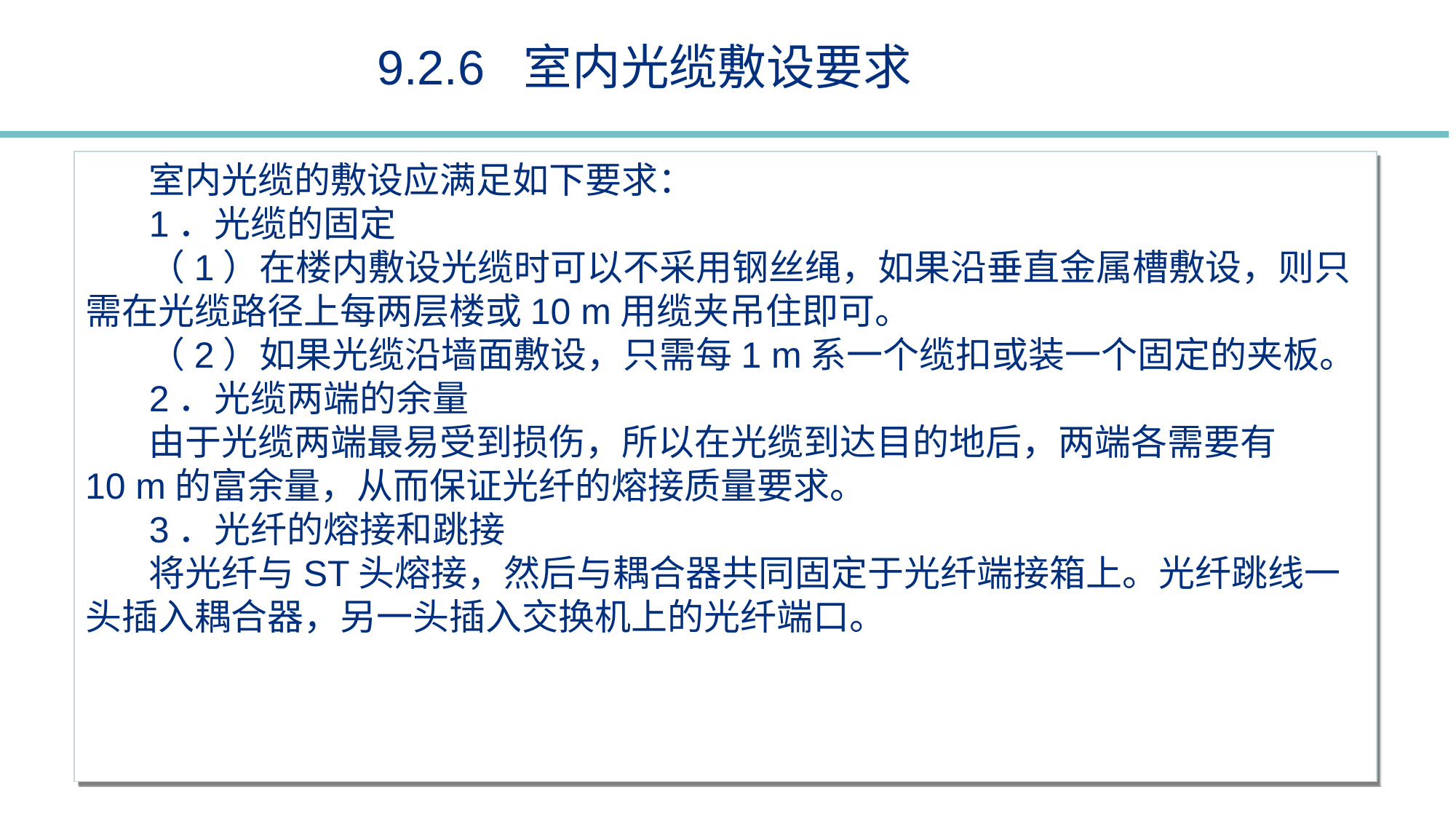

9.2.6  室内光缆敷设要求
室内光缆的敷设应满足如下要求：
1．光缆的固定
（1）在楼内敷设光缆时可以不采用钢丝绳，如果沿垂直金属槽敷设，则只需在光缆路径上每两层楼或10 m用缆夹吊住即可。
（2）如果光缆沿墙面敷设，只需每1 m系一个缆扣或装一个固定的夹板。
2．光缆两端的余量
由于光缆两端最易受到损伤，所以在光缆到达目的地后，两端各需要有10 m的富余量，从而保证光纤的熔接质量要求。
3．光纤的熔接和跳接
将光纤与ST头熔接，然后与耦合器共同固定于光纤端接箱上。光纤跳线一头插入耦合器，另一头插入交换机上的光纤端口。